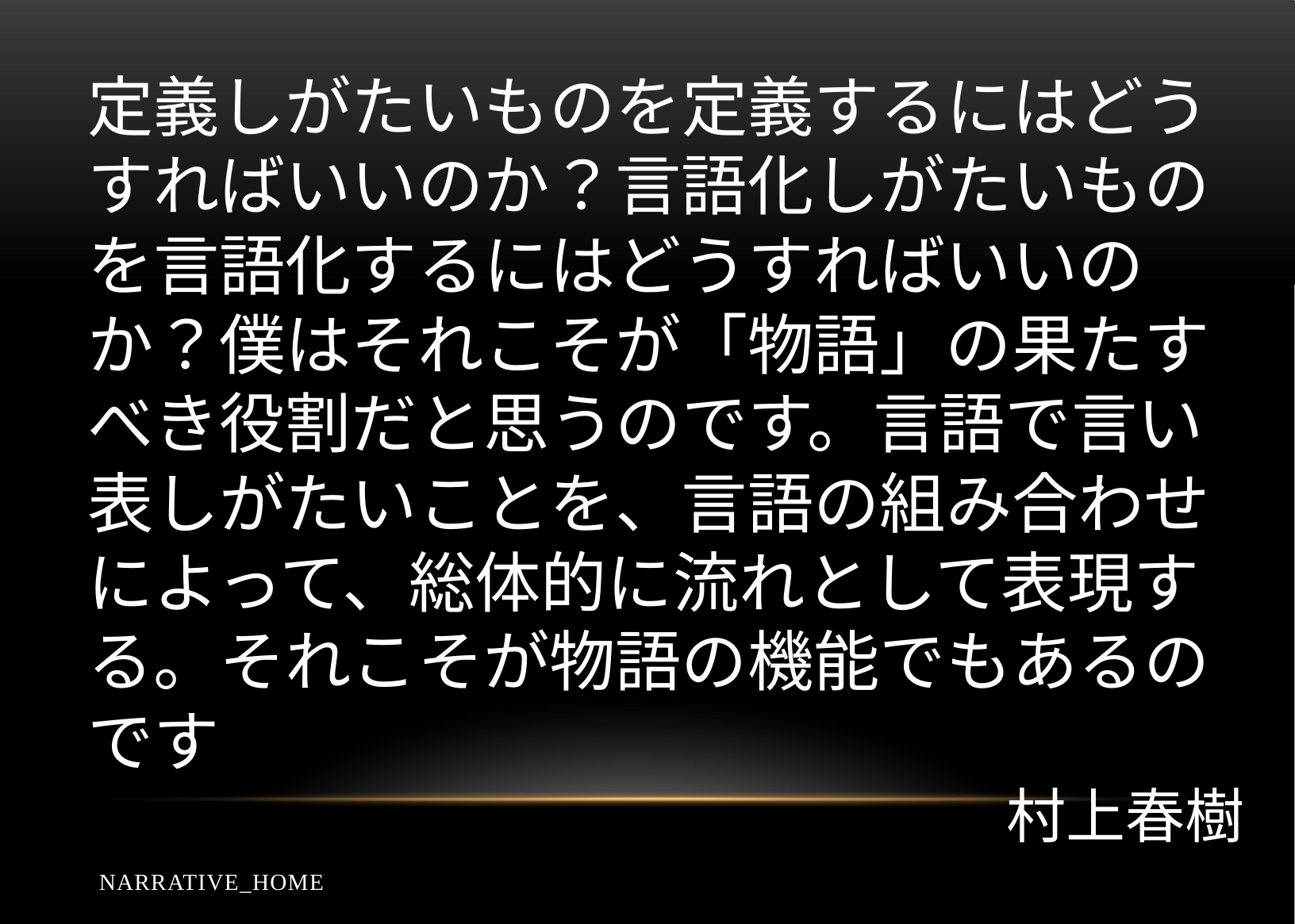

定義しがたいものを定義するにはどうすればいいのか？言語化しがたいものを言語化するにはどうすればいいのか？僕はそれこそが「物語」の果たすべき役割だと思うのです。言語で言い表しがたいことを、言語の組み合わせによって、総体的に流れとして表現する。それこそが物語の機能でもあるのです
村上春樹
Narrative_home